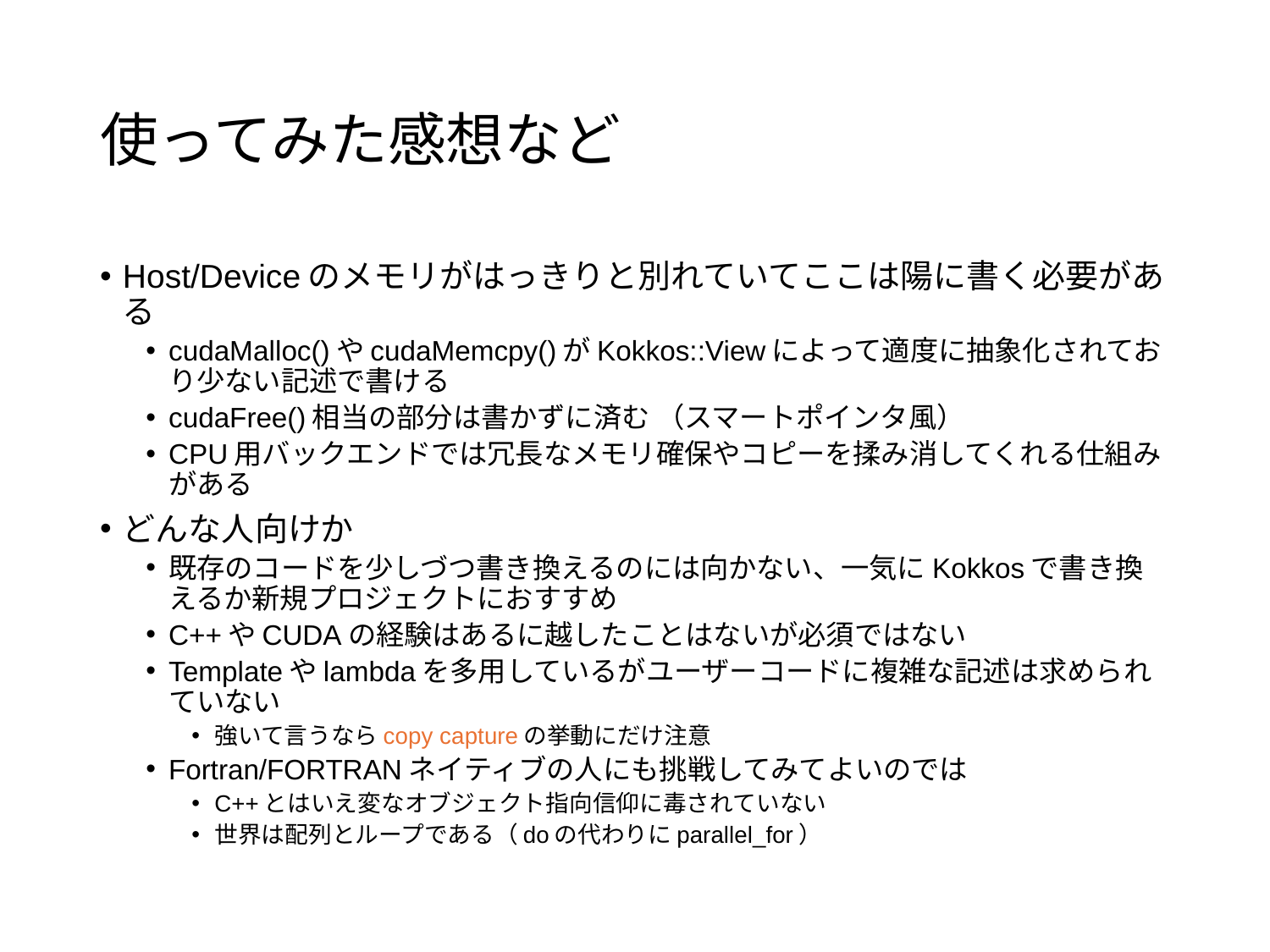

# 使ってみた感想など
Host/Deviceのメモリがはっきりと別れていてここは陽に書く必要がある
cudaMalloc()やcudaMemcpy()がKokkos::Viewによって適度に抽象化されており少ない記述で書ける
cudaFree()相当の部分は書かずに済む （スマートポインタ風）
CPU用バックエンドでは冗長なメモリ確保やコピーを揉み消してくれる仕組みがある
どんな人向けか
既存のコードを少しづつ書き換えるのには向かない、一気にKokkosで書き換えるか新規プロジェクトにおすすめ
C++やCUDAの経験はあるに越したことはないが必須ではない
Templateやlambdaを多用しているがユーザーコードに複雑な記述は求められていない
強いて言うならcopy captureの挙動にだけ注意
Fortran/FORTRANネイティブの人にも挑戦してみてよいのでは
C++とはいえ変なオブジェクト指向信仰に毒されていない
世界は配列とループである（doの代わりにparallel_for）